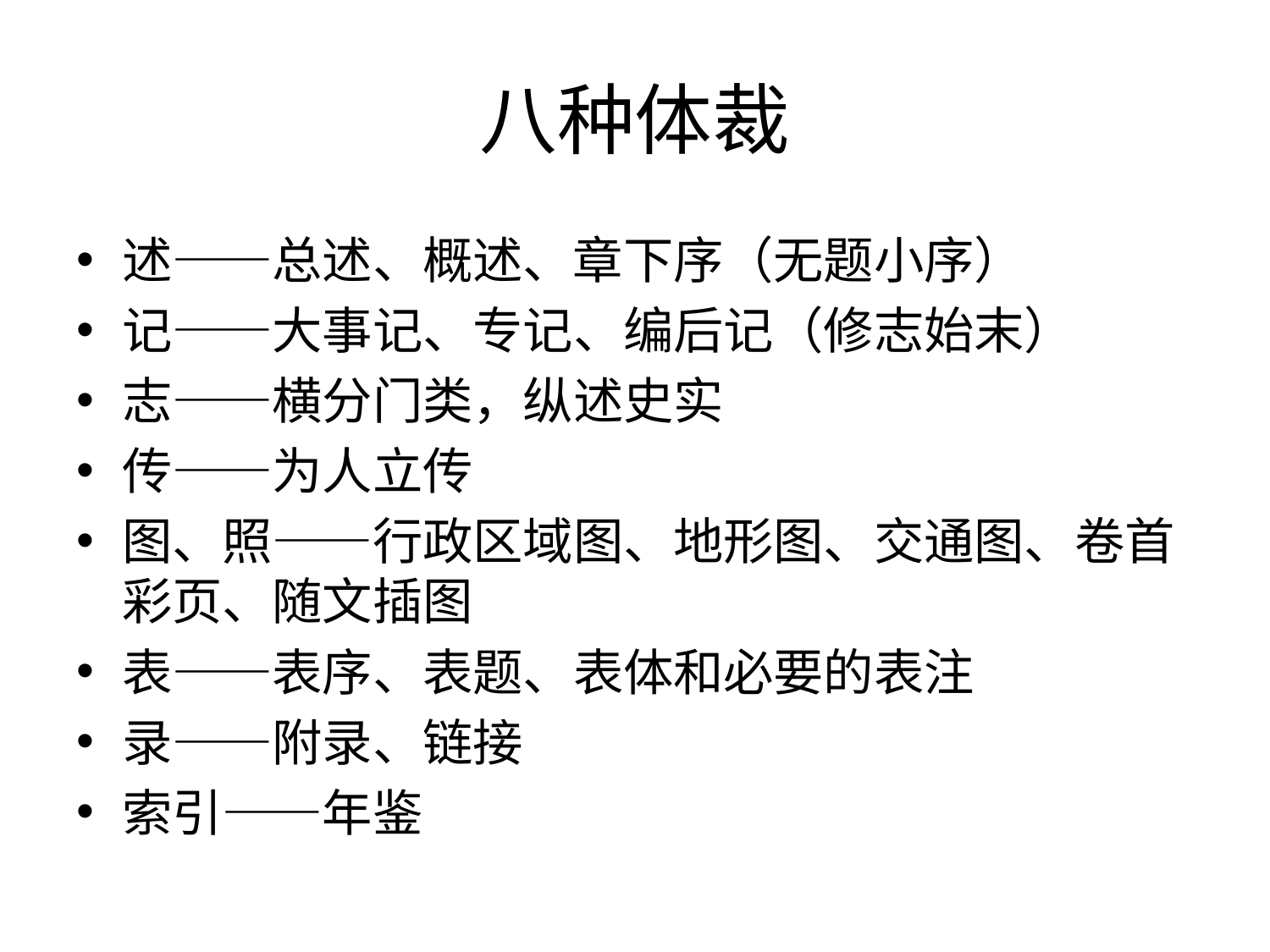

# 八种体裁
述——总述、概述、章下序（无题小序）
记——大事记、专记、编后记（修志始末）
志——横分门类，纵述史实
传——为人立传
图、照——行政区域图、地形图、交通图、卷首彩页、随文插图
表——表序、表题、表体和必要的表注
录——附录、链接
索引——年鉴